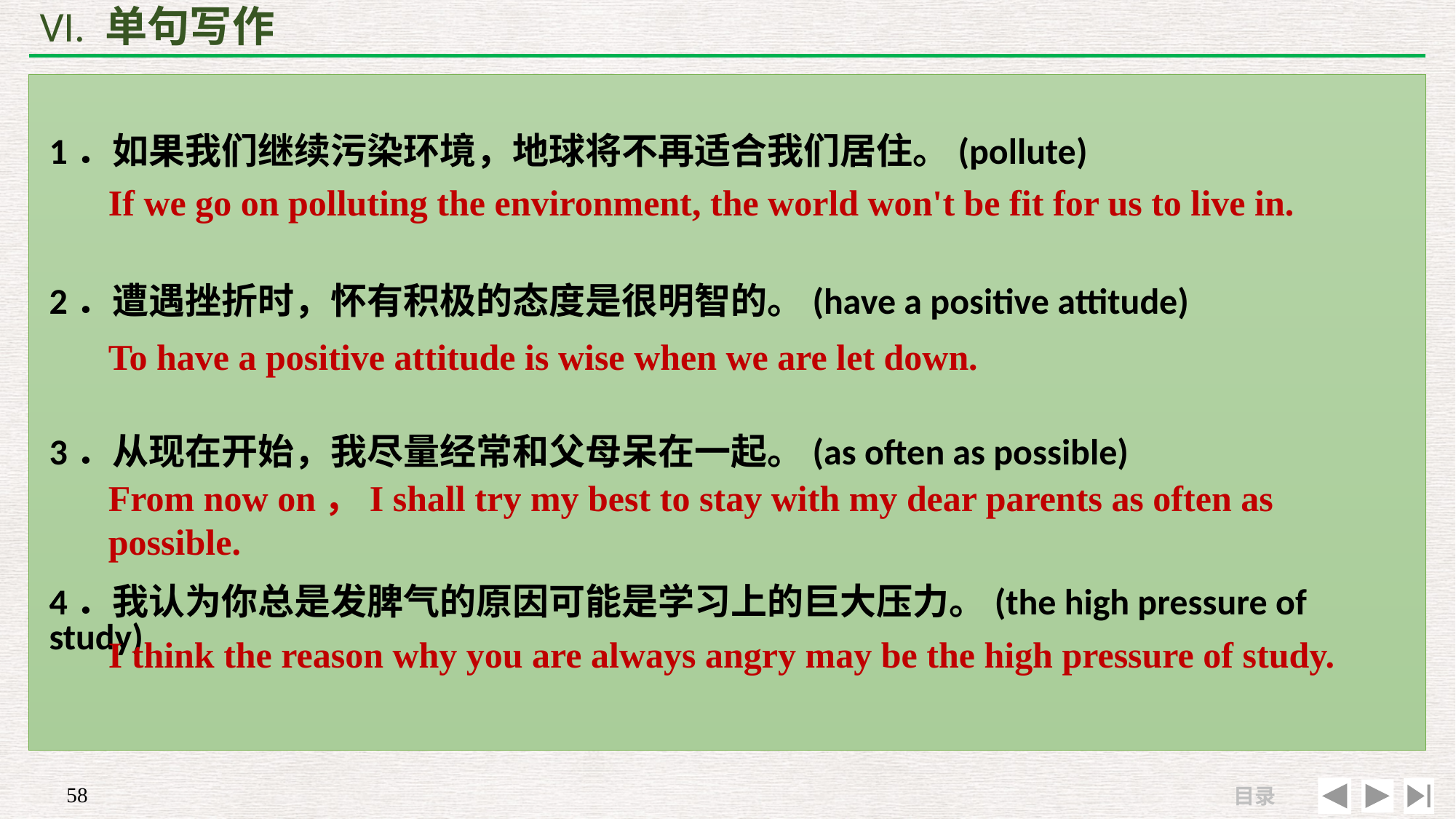

# VI. 单句写作

1．如果我们继续污染环境，地球将不再适合我们居住。(pollute)

2．遭遇挫折时，怀有积极的态度是很明智的。(have a positive attitude)

3．从现在开始，我尽量经常和父母呆在一起。(as often as possible)

4．我认为你总是发脾气的原因可能是学习上的巨大压力。(the high pressure of study)
If we go on polluting the environment, the world won't be fit for us to live in.
To have a positive attitude is wise when we are let down.
From now on，I shall try my best to stay with my dear parents as often as possible.
I think the reason why you are always angry may be the high pressure of study.